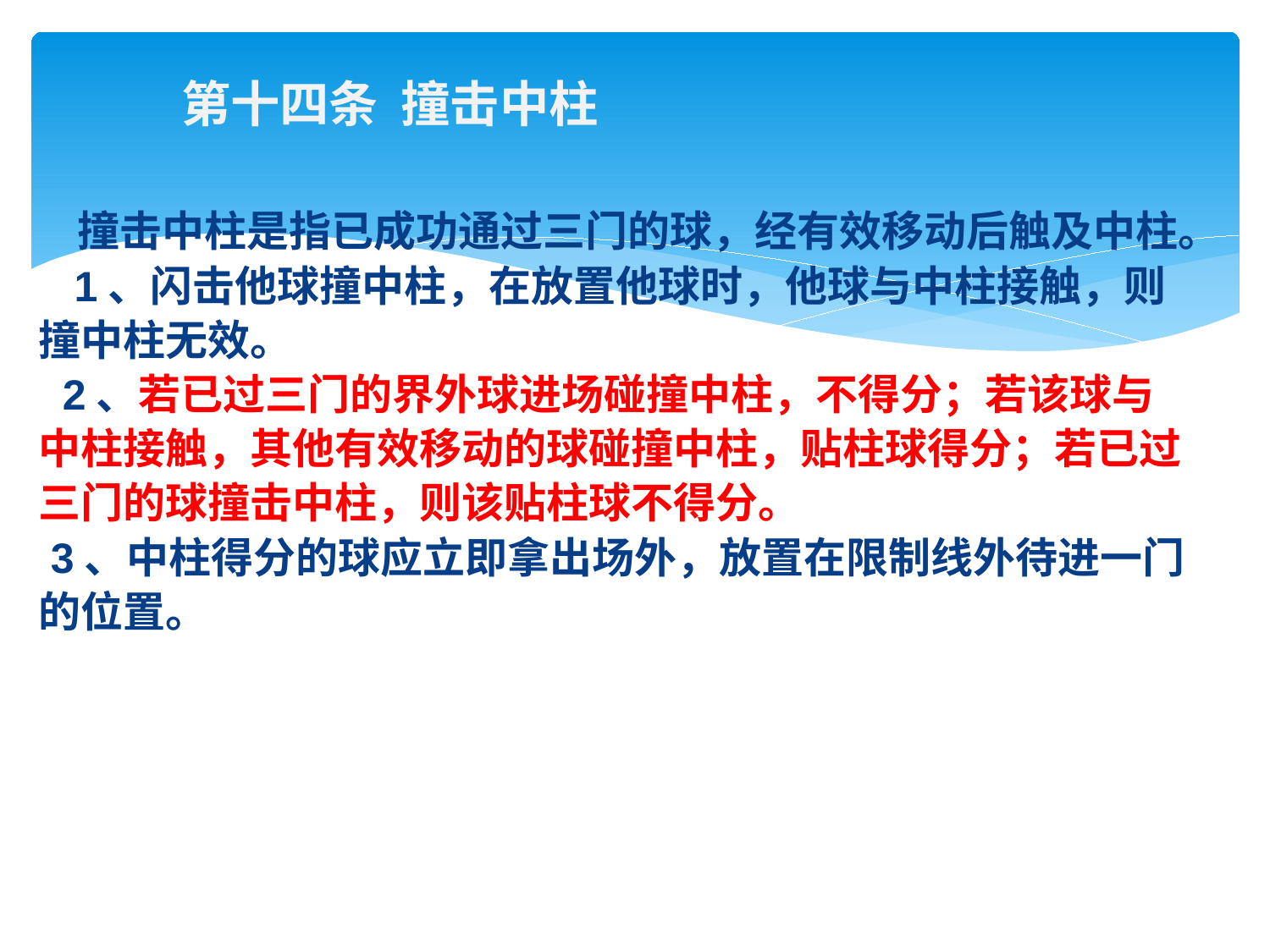

第十四条  撞击中柱

   撞击中柱是指已成功通过三门的球，经有效移动后触及中柱。
   1、闪击他球撞中柱，在放置他球时，他球与中柱接触，则撞中柱无效。
  2、若已过三门的界外球进场碰撞中柱，不得分；若该球与中柱接触，其他有效移动的球碰撞中柱，贴柱球得分；若已过三门的球撞击中柱，则该贴柱球不得分。
 3、中柱得分的球应立即拿出场外，放置在限制线外待进一门的位置。
一）自球未